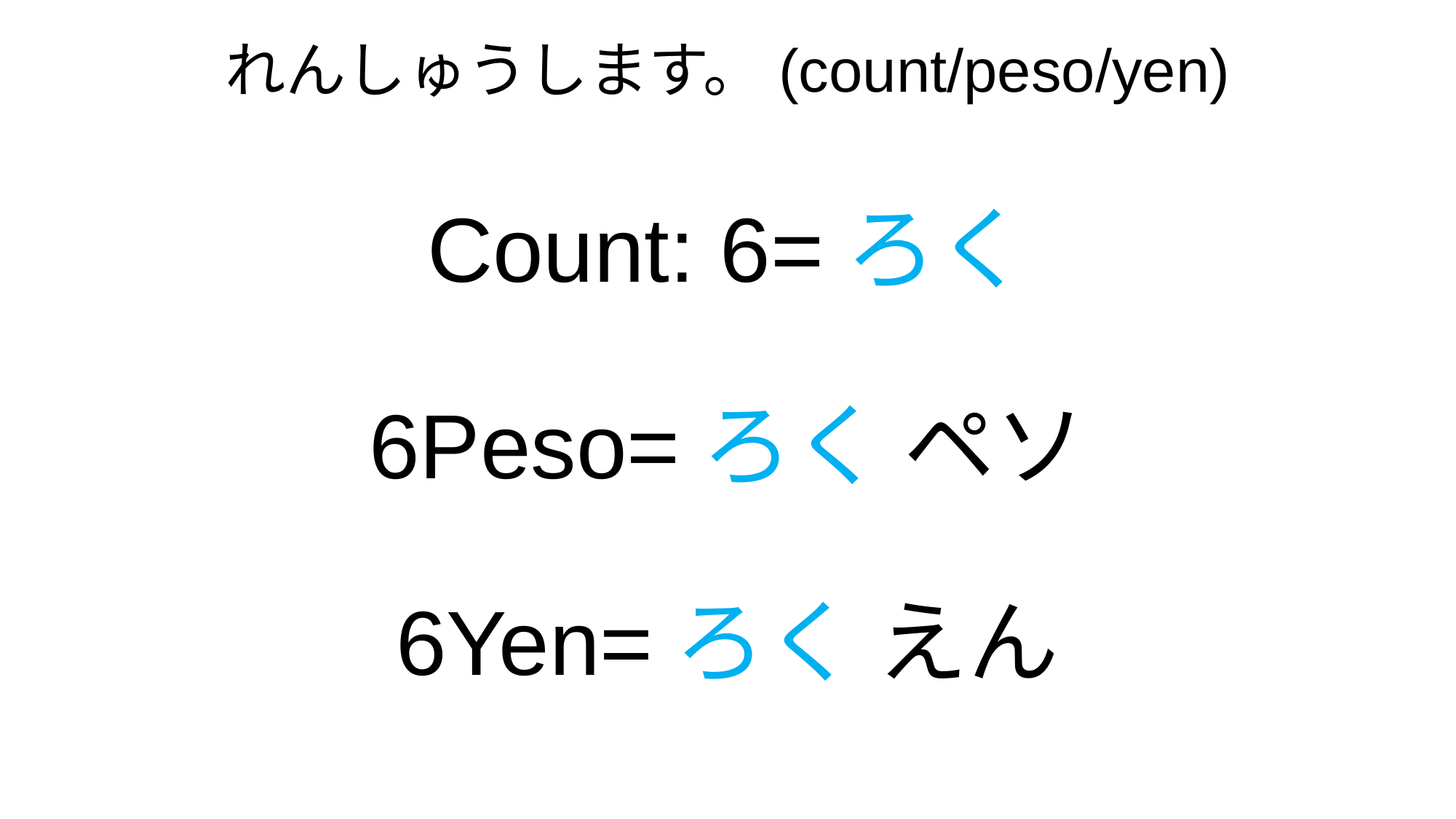

# れんしゅうします。(count/peso/yen) Count: 6=ろく 6Peso=ろく ペソ 6Yen=ろく えん